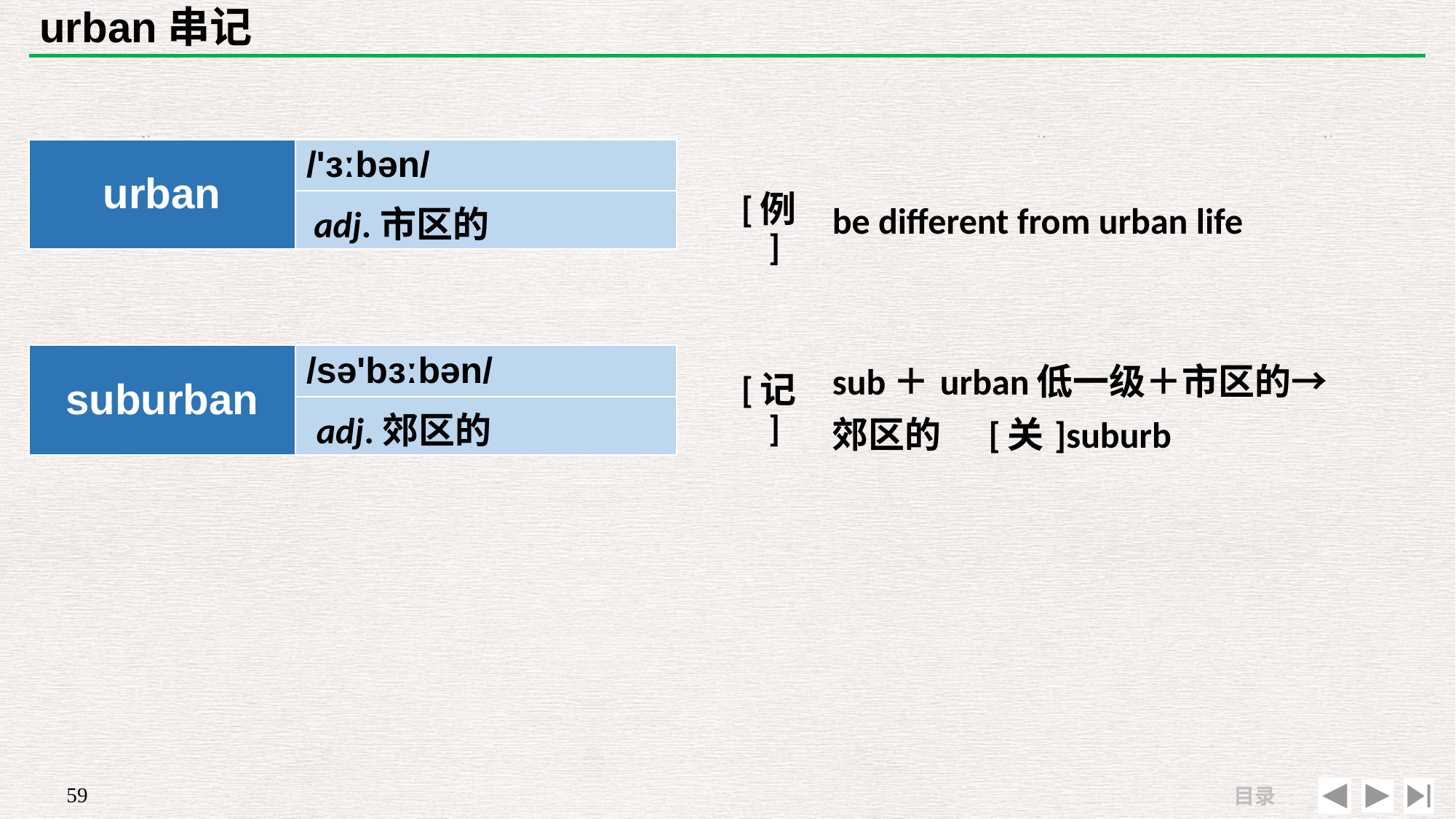

# urban串记

|  |  |
| --- | --- |
| [例] | be different from urban life |
| urban | /'ɜːbən/ |
| --- | --- |
|  |  |
adj.市区的
| suburban | /sə'bɜːbən/ |
| --- | --- |
|  |  |
| [记] | sub＋urban低一级＋市区的→ 郊区的　[关]suburb |
| --- | --- |
|  |  |
adj.郊区的